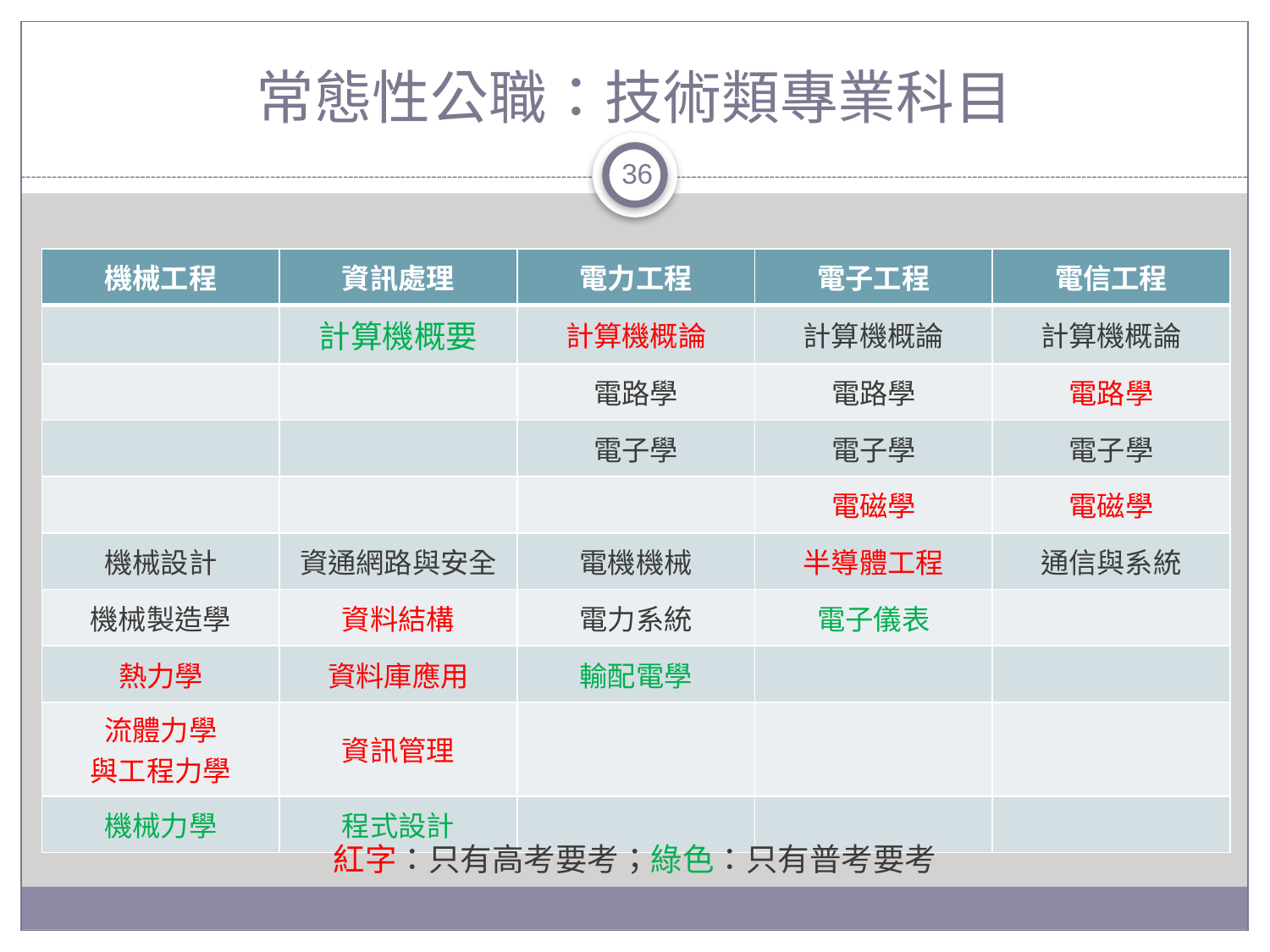

# 常態性公職：技術類專業科目
36
| 機械工程 | 資訊處理 | 電力工程 | 電子工程 | 電信工程 |
| --- | --- | --- | --- | --- |
|  | 計算機概要 | 計算機概論 | 計算機概論 | 計算機概論 |
|  |  | 電路學 | 電路學 | 電路學 |
|  |  | 電子學 | 電子學 | 電子學 |
|  |  |  | 電磁學 | 電磁學 |
| 機械設計 | 資通網路與安全 | 電機機械 | 半導體工程 | 通信與系統 |
| 機械製造學 | 資料結構 | 電力系統 | 電子儀表 |  |
| 熱力學 | 資料庫應用 | 輸配電學 |  |  |
| 流體力學 與工程力學 | 資訊管理 |  |  |  |
| 機械力學 | 程式設計 |  |  |  |
紅字：只有高考要考；綠色：只有普考要考